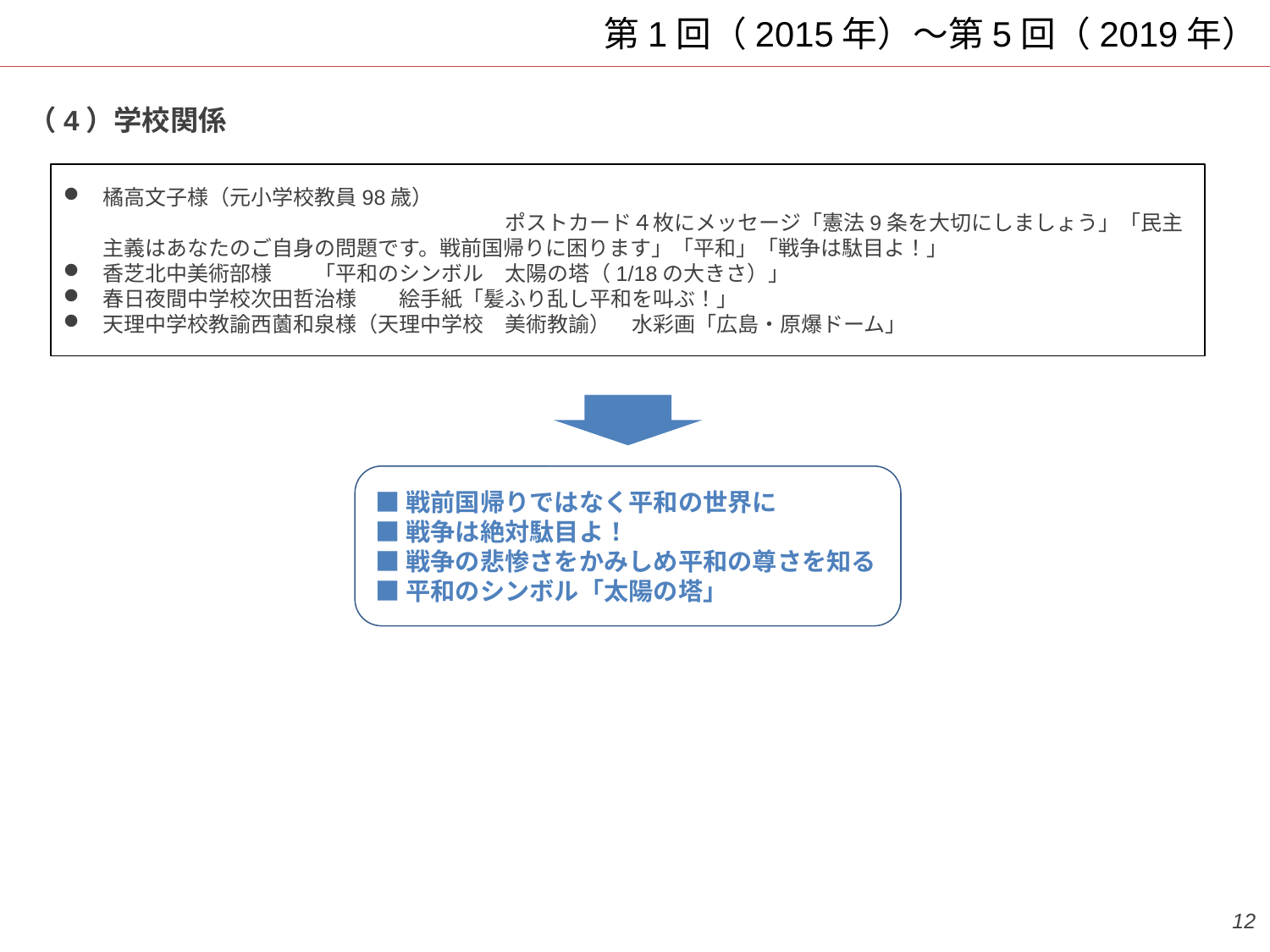

# 第1回（2015年）～第5回（2019年）
（4）学校関係
橘高文子様（元小学校教員98歳）　　　　　　　　　　　　　　　　　　　　　　　　　　　　　　　　　　　　　　　　　　　　　　　　　　　　　　ポストカード４枚にメッセージ「憲法9条を大切にしましょう」「民主主義はあなたのご自身の問題です。戦前国帰りに困ります」「平和」「戦争は駄目よ！」
香芝北中美術部様　　「平和のシンボル　太陽の塔（1/18の大きさ）」
春日夜間中学校次田哲治様　　絵手紙「髪ふり乱し平和を叫ぶ！」
天理中学校教諭西薗和泉様（天理中学校　美術教諭）　水彩画「広島・原爆ドーム」

■戦前国帰りではなく平和の世界に
■戦争は絶対駄目よ！
■戦争の悲惨さをかみしめ平和の尊さを知る
■平和のシンボル「太陽の塔」